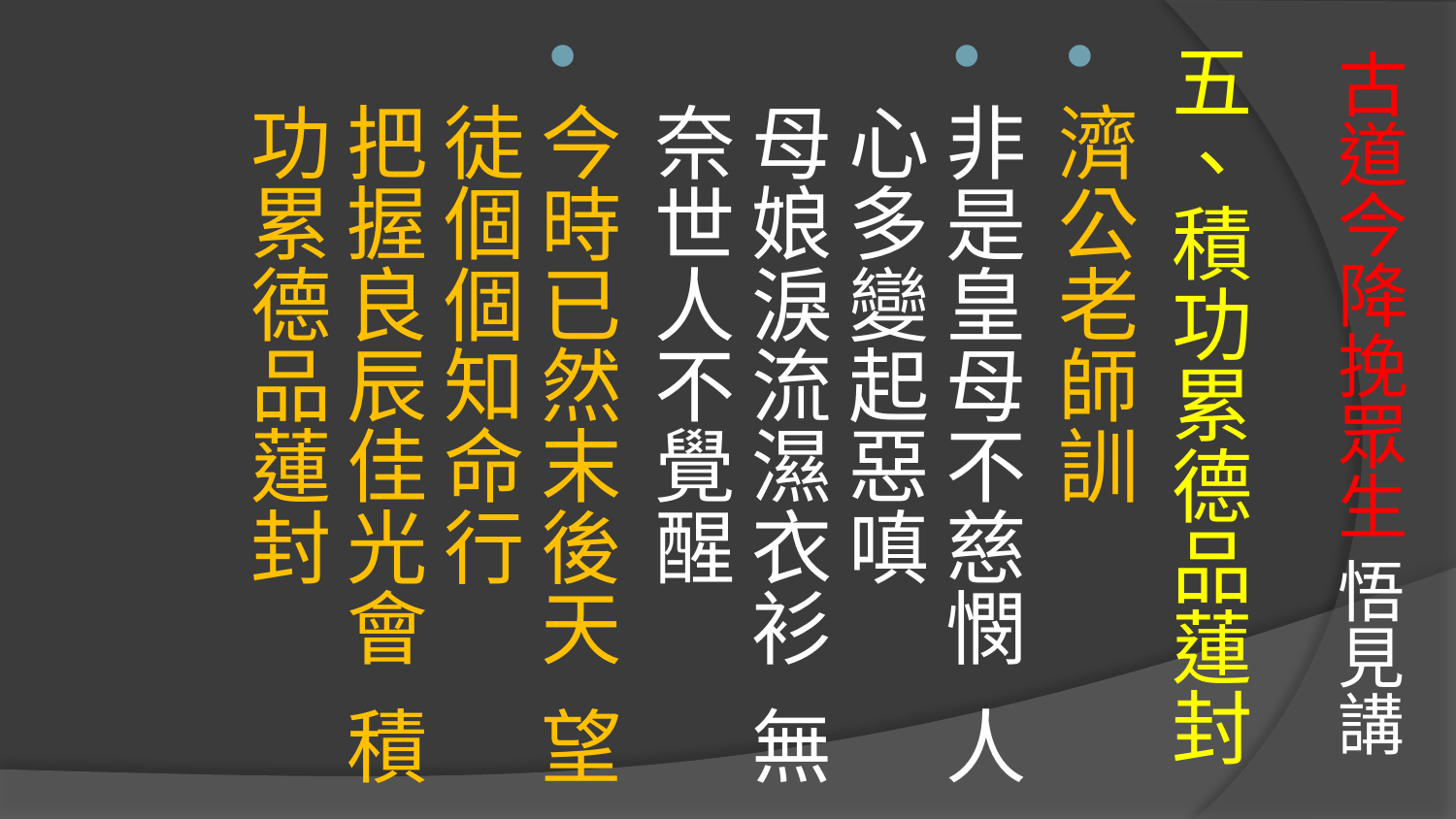

# 古道今降挽眾生 悟見講
五、積功累德品蓮封
濟公老師訓
非是皇母不慈憫  人心多變起惡嗔
母娘淚流濕衣衫  無奈世人不覺醒
今時已然末後天  望徒個個知命行
把握良辰佳光會  積功累德品蓮封